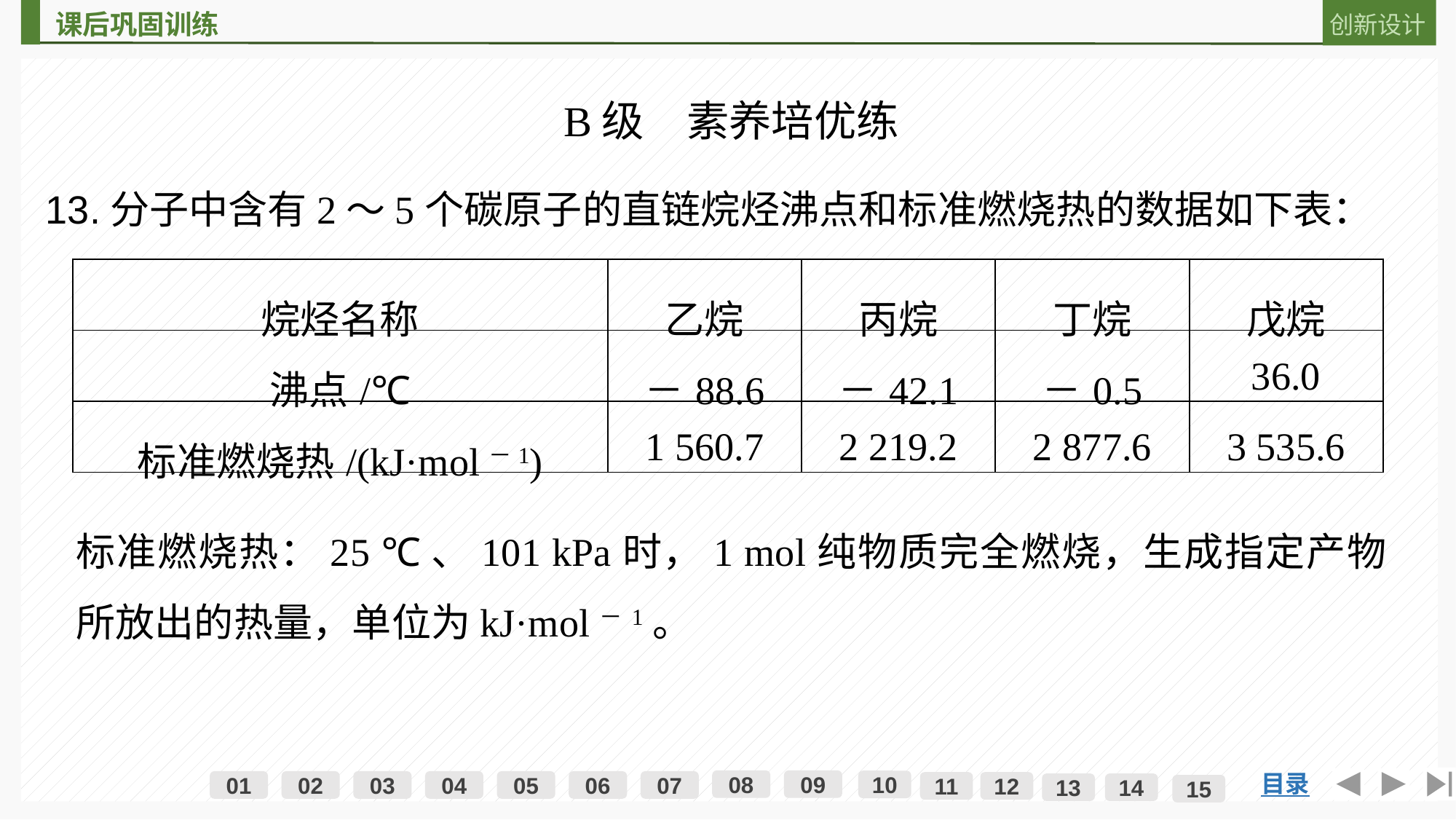

B级　素养培优练
13.分子中含有2～5个碳原子的直链烷烃沸点和标准燃烧热的数据如下表：
| 烷烃名称 | 乙烷 | 丙烷 | 丁烷 | 戊烷 |
| --- | --- | --- | --- | --- |
| 沸点/℃ | －88.6 | －42.1 | －0.5 | 36.0 |
| 标准燃烧热/(kJ·mol－1) | 1 560.7 | 2 219.2 | 2 877.6 | 3 535.6 |
标准燃烧热：25 ℃、101 kPa时，1 mol纯物质完全燃烧，生成指定产物所放出的热量，单位为kJ·mol－1。